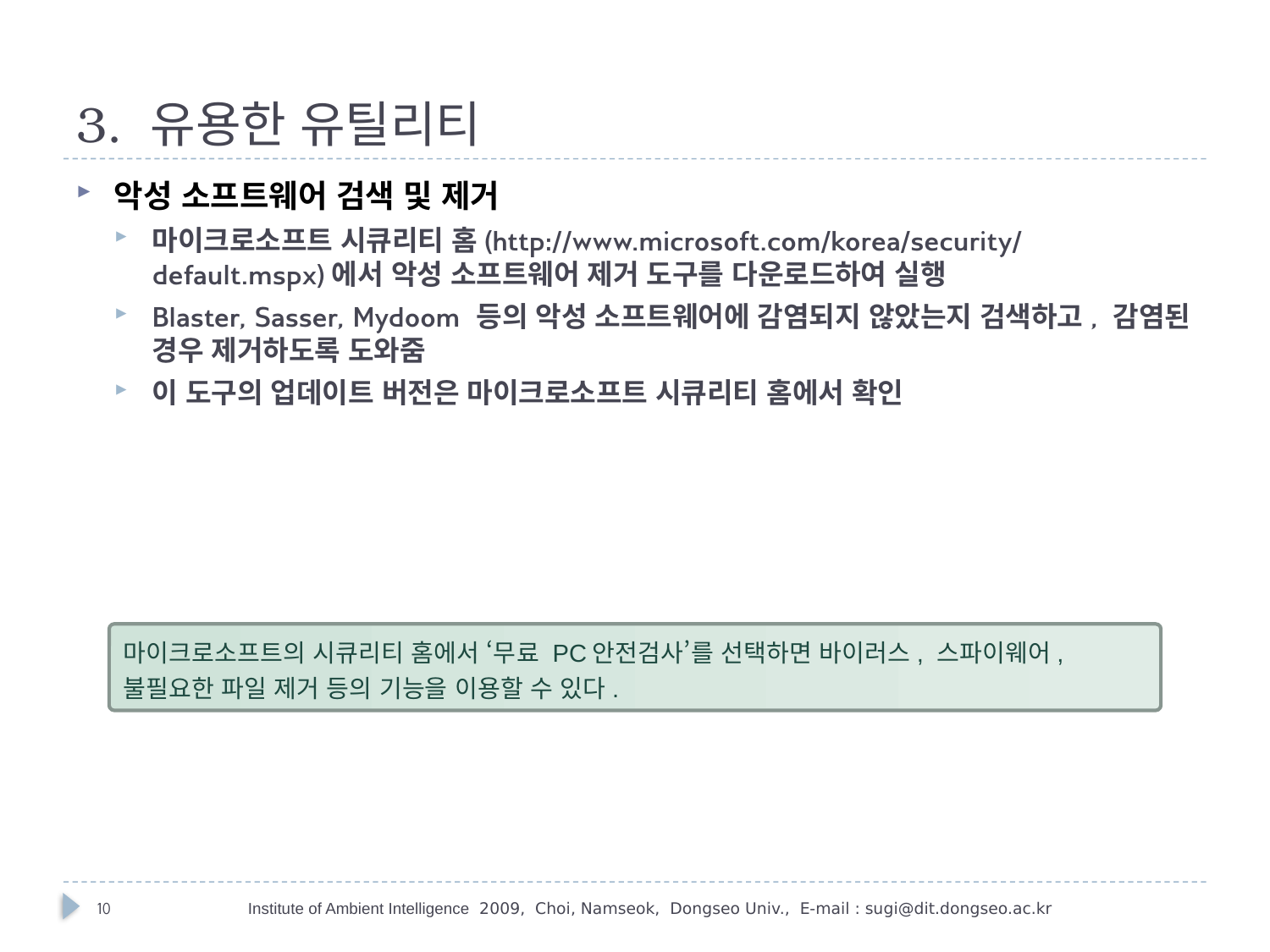

# 3. 유용한 유틸리티
악성 소프트웨어 검색 및 제거
마이크로소프트 시큐리티 홈(http://www.microsoft.com/korea/security/default.mspx)에서 악성 소프트웨어 제거 도구를 다운로드하여 실행
Blaster, Sasser, Mydoom 등의 악성 소프트웨어에 감염되지 않았는지 검색하고, 감염된 경우 제거하도록 도와줌
이 도구의 업데이트 버전은 마이크로소프트 시큐리티 홈에서 확인

마이크로소프트의 시큐리티 홈에서 ‘무료 PC안전검사’를 선택하면 바이러스, 스파이웨어, 불필요한 파일 제거 등의 기능을 이용할 수 있다.